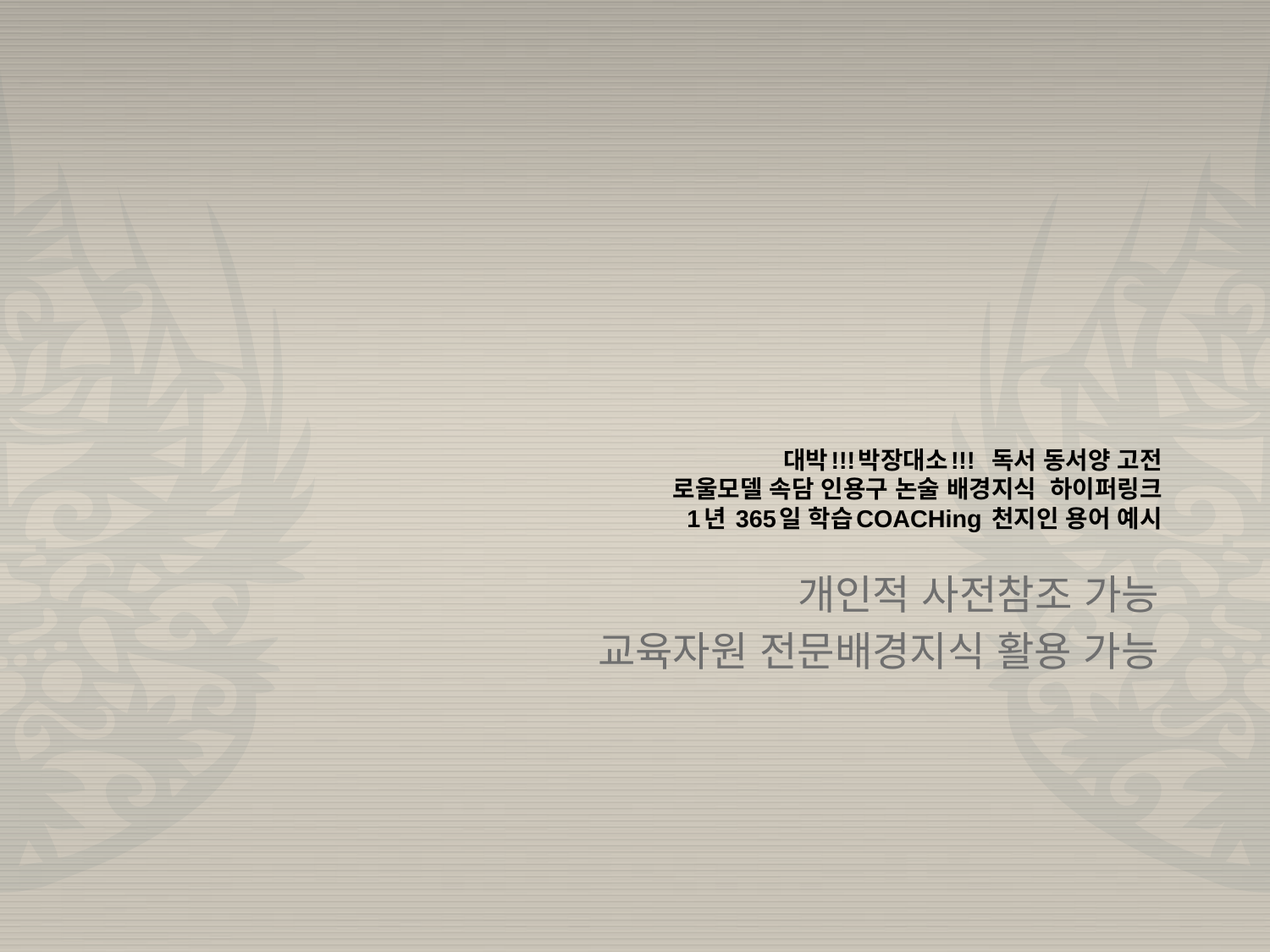

# 대박!!!박장대소!!!  독서 동서양 고전 로울모델 속담 인용구 논술 배경지식  하이퍼링크 1년 365일 학습COACHing 천지인 용어 예시

개인적 사전참조 가능
교육자원 전문배경지식 활용 가능